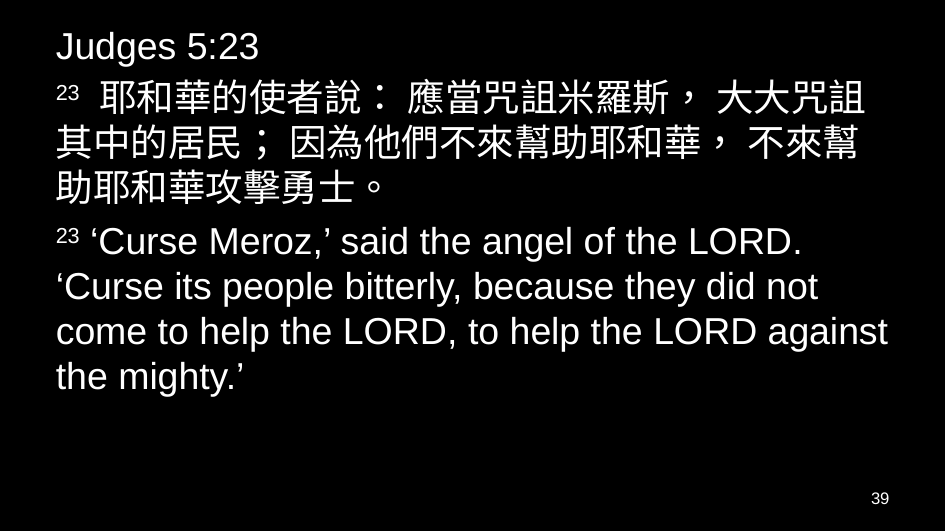

Judges 5:23
23 耶和華的使者說： 應當咒詛米羅斯， 大大咒詛其中的居民； 因為他們不來幫助耶和華， 不來幫助耶和華攻擊勇士。
23 ‘Curse Meroz,’ said the angel of the Lord. ‘Curse its people bitterly, because they did not come to help the Lord, to help the Lord against the mighty.’

39